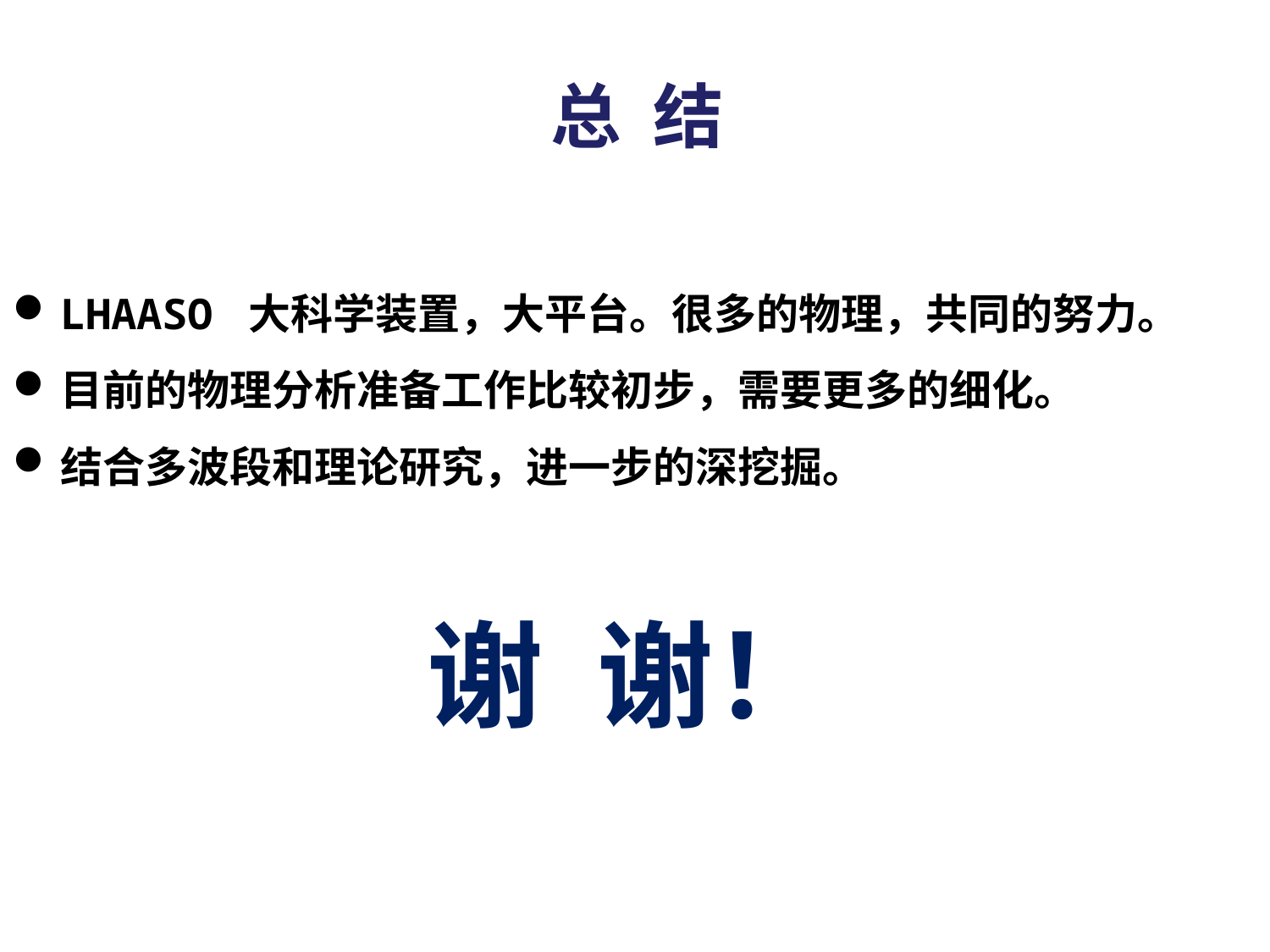

总  结
LHAASO 大科学装置，大平台。很多的物理，共同的努力。
目前的物理分析准备工作比较初步，需要更多的细化。
结合多波段和理论研究，进一步的深挖掘。
谢  谢！